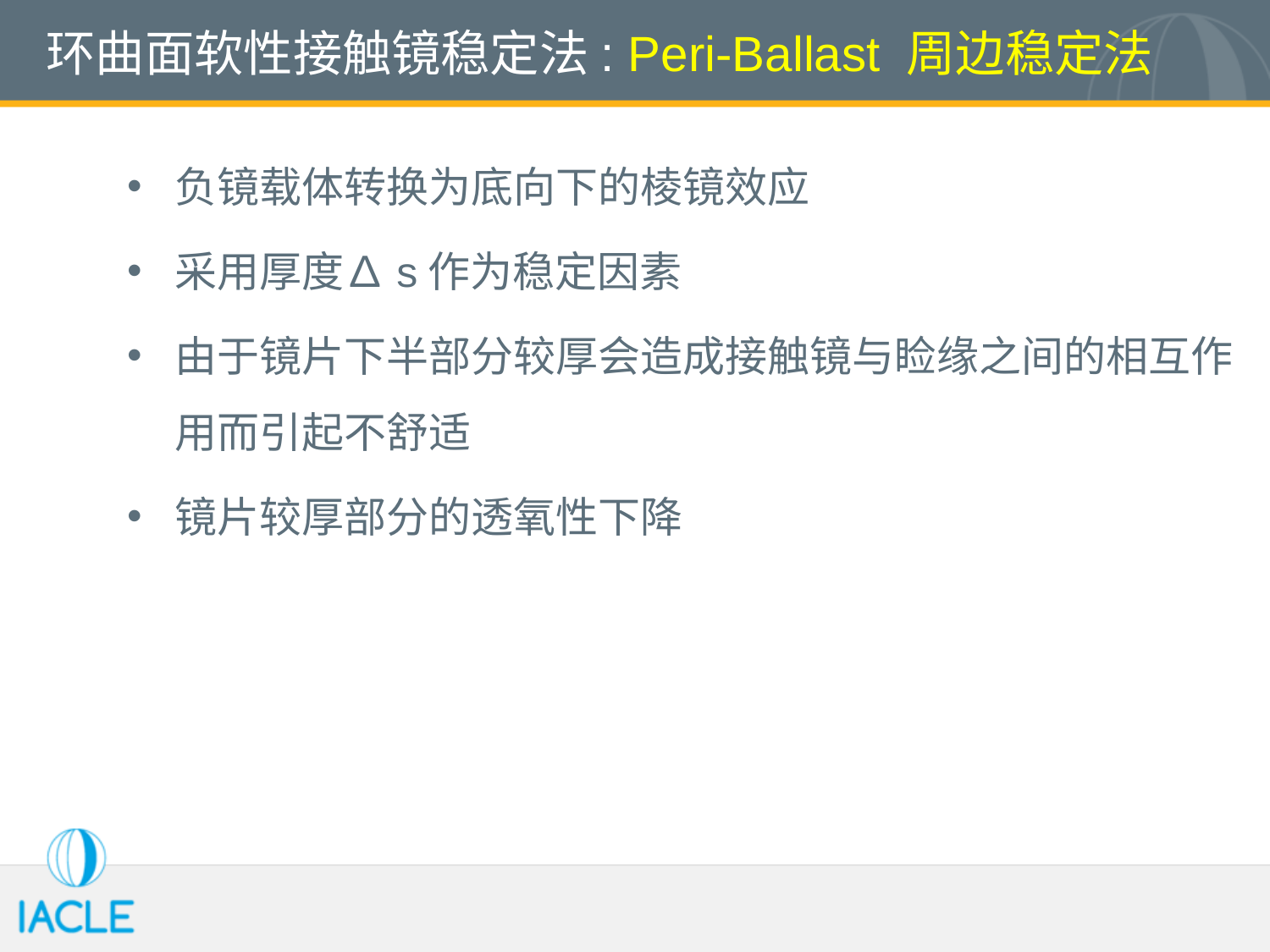

# 环曲面软性接触镜稳定法: Peri-Ballast 周边稳定法

负镜载体转换为底向下的棱镜效应
采用厚度∆s作为稳定因素
由于镜片下半部分较厚会造成接触镜与睑缘之间的相互作用而引起不舒适
镜片较厚部分的透氧性下降